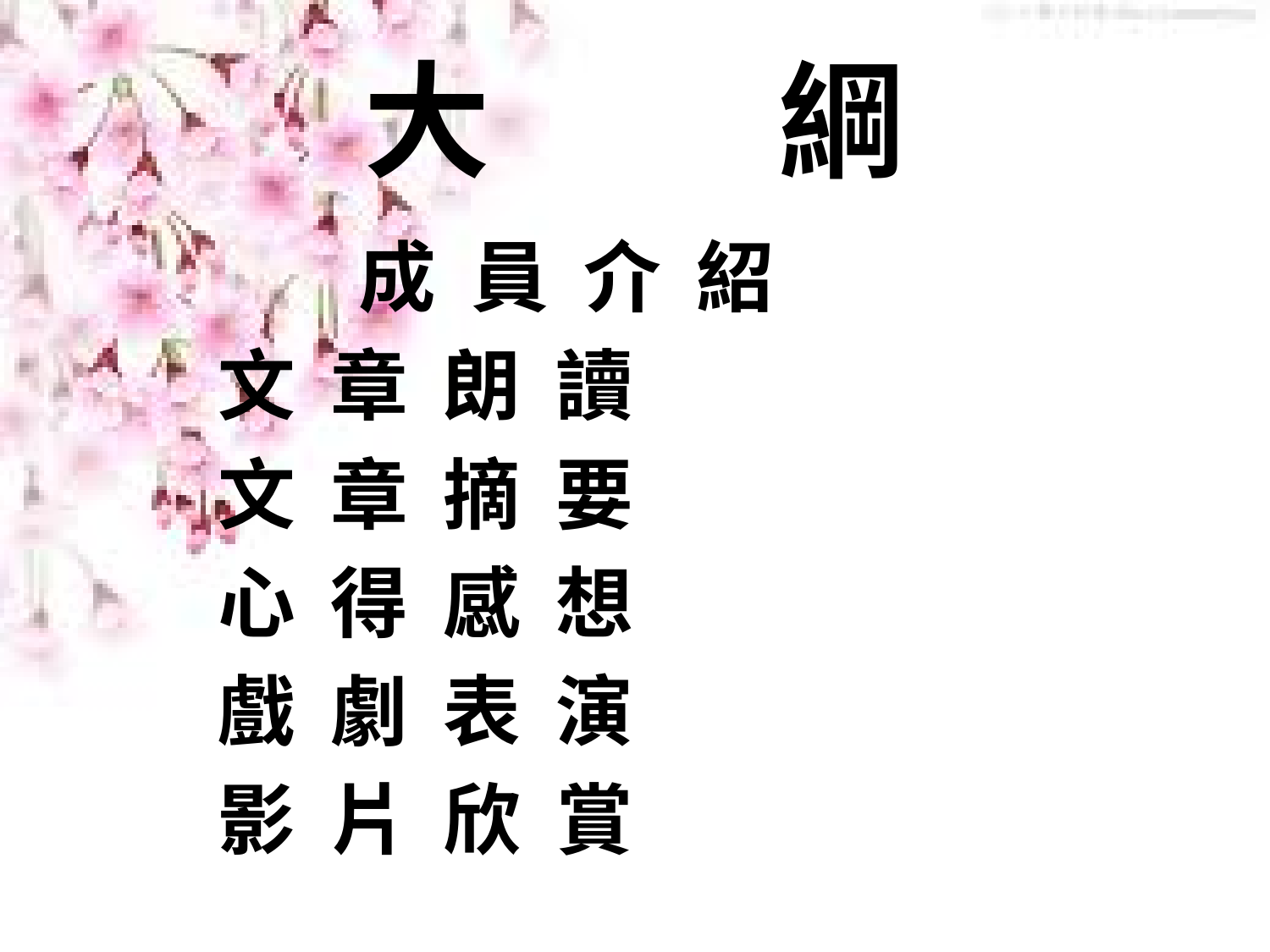

# 大          綱
               成  員  介  紹
       文  章  朗  讀
       文  章  摘  要
       心  得  感  想
       戲  劇  表  演
       影  片  欣  賞